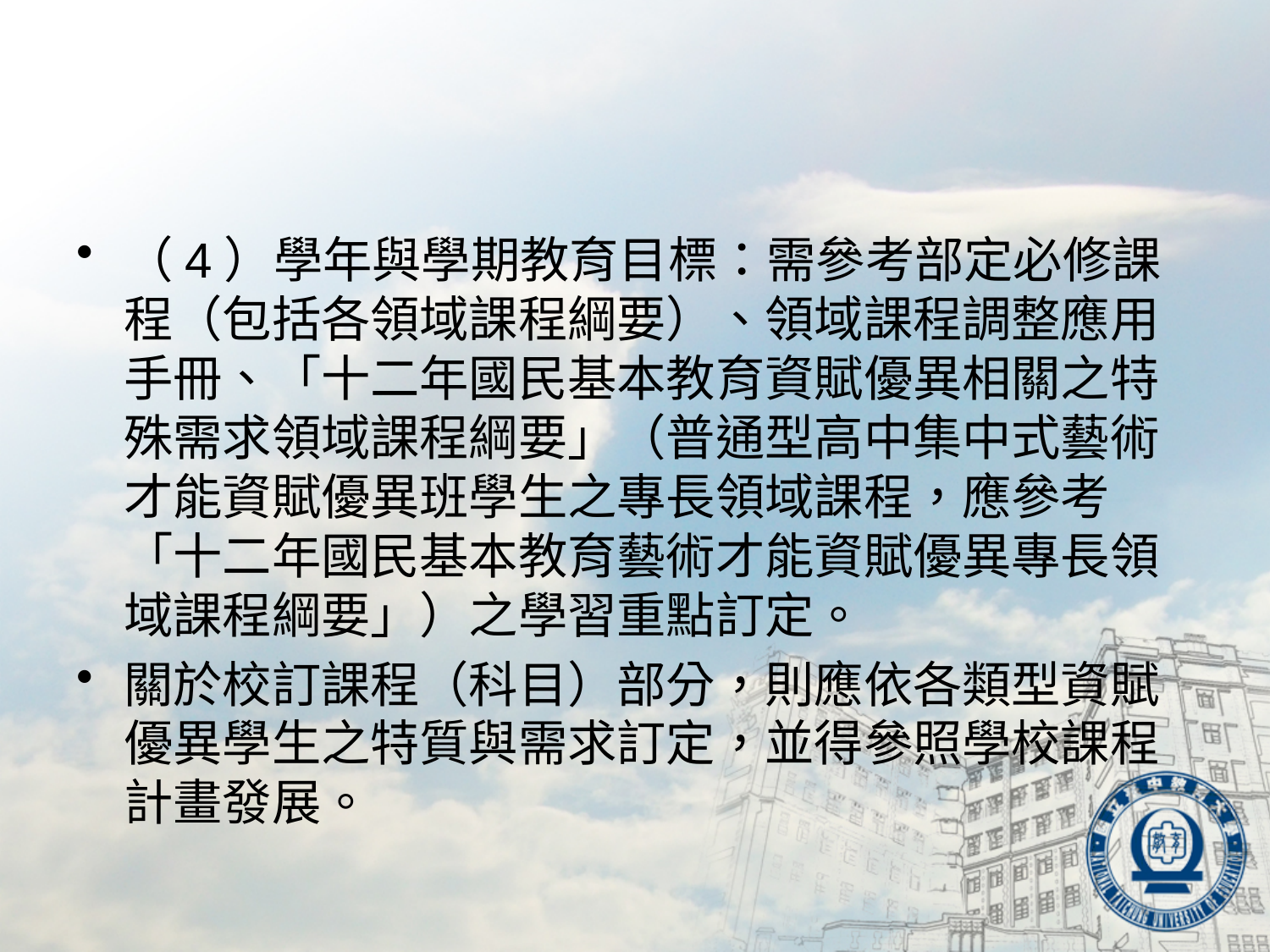

#
（4）學年與學期教育目標：需參考部定必修課程（包括各領域課程綱要）、領域課程調整應用手冊、「十二年國民基本教育資賦優異相關之特殊需求領域課程綱要」（普通型高中集中式藝術才能資賦優異班學生之專長領域課程，應參考「十二年國民基本教育藝術才能資賦優異專長領域課程綱要」）之學習重點訂定。
關於校訂課程（科目）部分，則應依各類型資賦優異學生之特質與需求訂定，並得參照學校課程計畫發展。